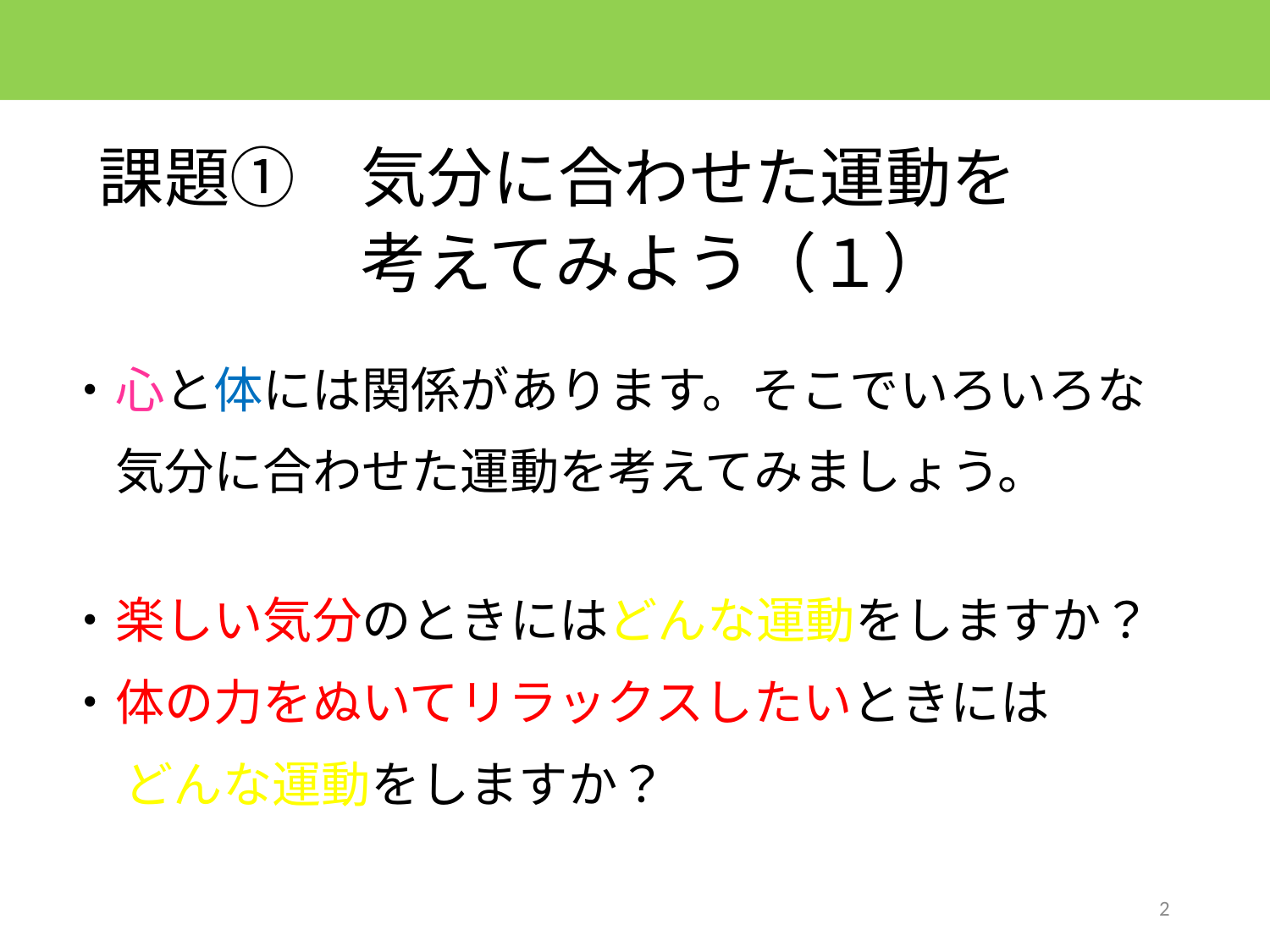

# 課題①　気分に合わせた運動を 　　　　考えてみよう（１）

・心と体には関係があります。そこでいろいろな
　気分に合わせた運動を考えてみましょう。

・楽しい気分のときにはどんな運動をしますか？
・体の力をぬいてリラックスしたいときには
    どんな運動をしますか？

2